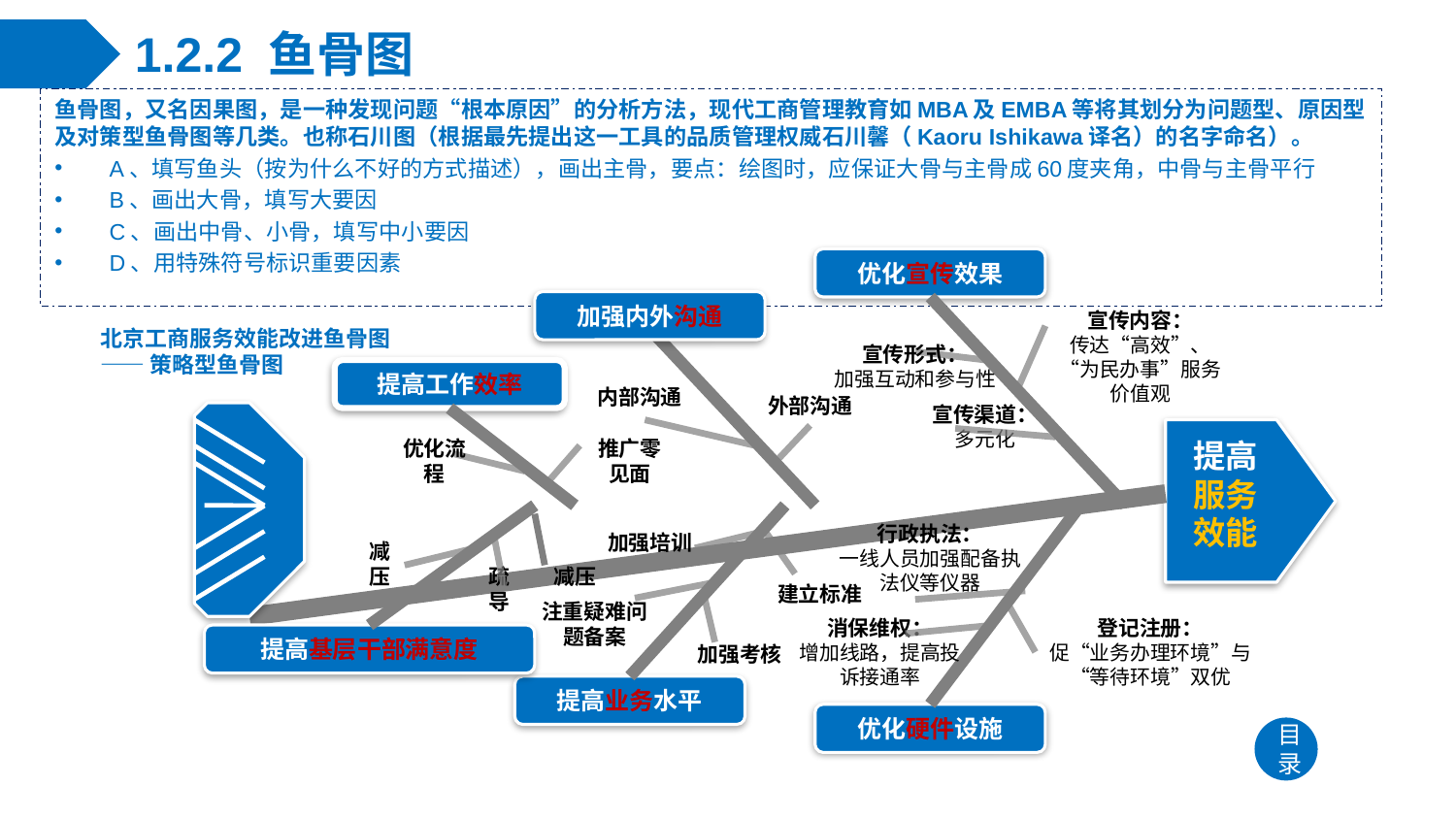

# 1.2.2 鱼骨图
鱼骨图，又名因果图，是一种发现问题“根本原因”的分析方法，现代工商管理教育如MBA及EMBA等将其划分为问题型、原因型及对策型鱼骨图等几类。也称石川图（根据最先提出这一工具的品质管理权威石川馨（Kaoru Ishikawa译名）的名字命名）。
A、填写鱼头（按为什么不好的方式描述），画出主骨，要点：绘图时，应保证大骨与主骨成60度夹角，中骨与主骨平行
B、画出大骨，填写大要因
C、画出中骨、小骨，填写中小要因
D、用特殊符号标识重要因素

优化宣传效果
加强内外沟通
宣传内容：
传达“高效”、“为民办事”服务价值观
宣传形式：
加强互动和参与性
提高工作效率
内部沟通
外部沟通
宣传渠道：
多元化

优化流程
推广零见面
提高服务效能

行政执法：
一线人员加强配备执法仪等仪器
加强培训
减压
疏导
减压
建立标准
注重疑难问题备案
消保维权：
增加线路，提高投诉接通率
登记注册：
促“业务办理环境”与“等待环境”双优
提高基层干部满意度
加强考核
提高业务水平
优化硬件设施
北京工商服务效能改进鱼骨图
——策略型鱼骨图
目录